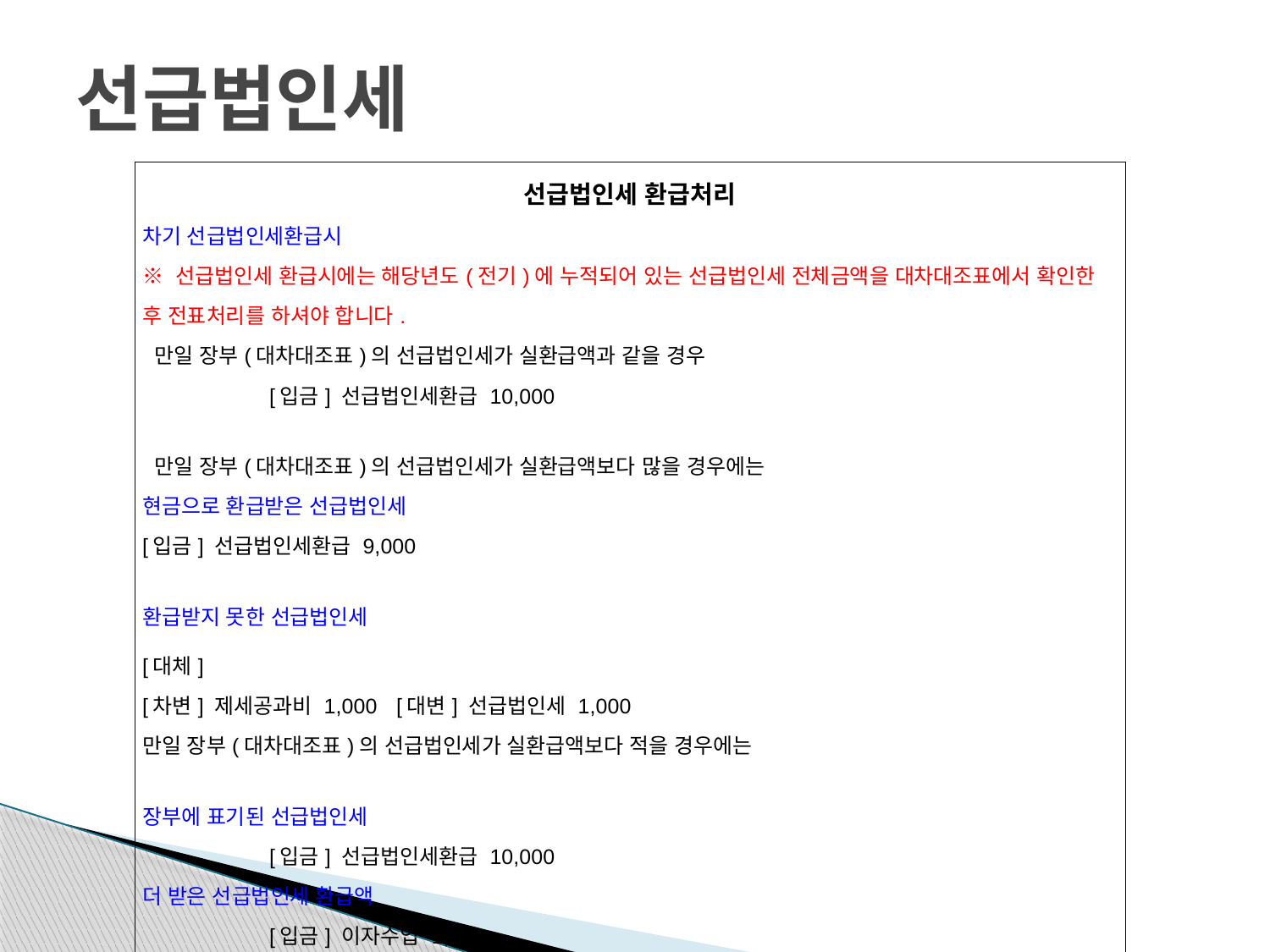

# 선급법인세
| 선급법인세 환급처리 차기 선급법인세환급시 ※ 선급법인세 환급시에는 해당년도(전기)에 누적되어 있는 선급법인세 전체금액을 대차대조표에서 확인한 후 전표처리를 하셔야 합니다. 만일 장부(대차대조표)의 선급법인세가 실환급액과 같을 경우 [입금] 선급법인세환급 10,000 만일 장부(대차대조표)의 선급법인세가 실환급액보다 많을 경우에는 현금으로 환급받은 선급법인세 [입금] 선급법인세환급 9,000 환급받지 못한 선급법인세 [대체] [차변] 제세공과비 1,000 [대변] 선급법인세 1,000 만일 장부(대차대조표)의 선급법인세가 실환급액보다 적을 경우에는 장부에 표기된 선급법인세 [입금] 선급법인세환급 10,000 더 받은 선급법인세 환급액 [입금] 이자수입 1,000 |
| --- |